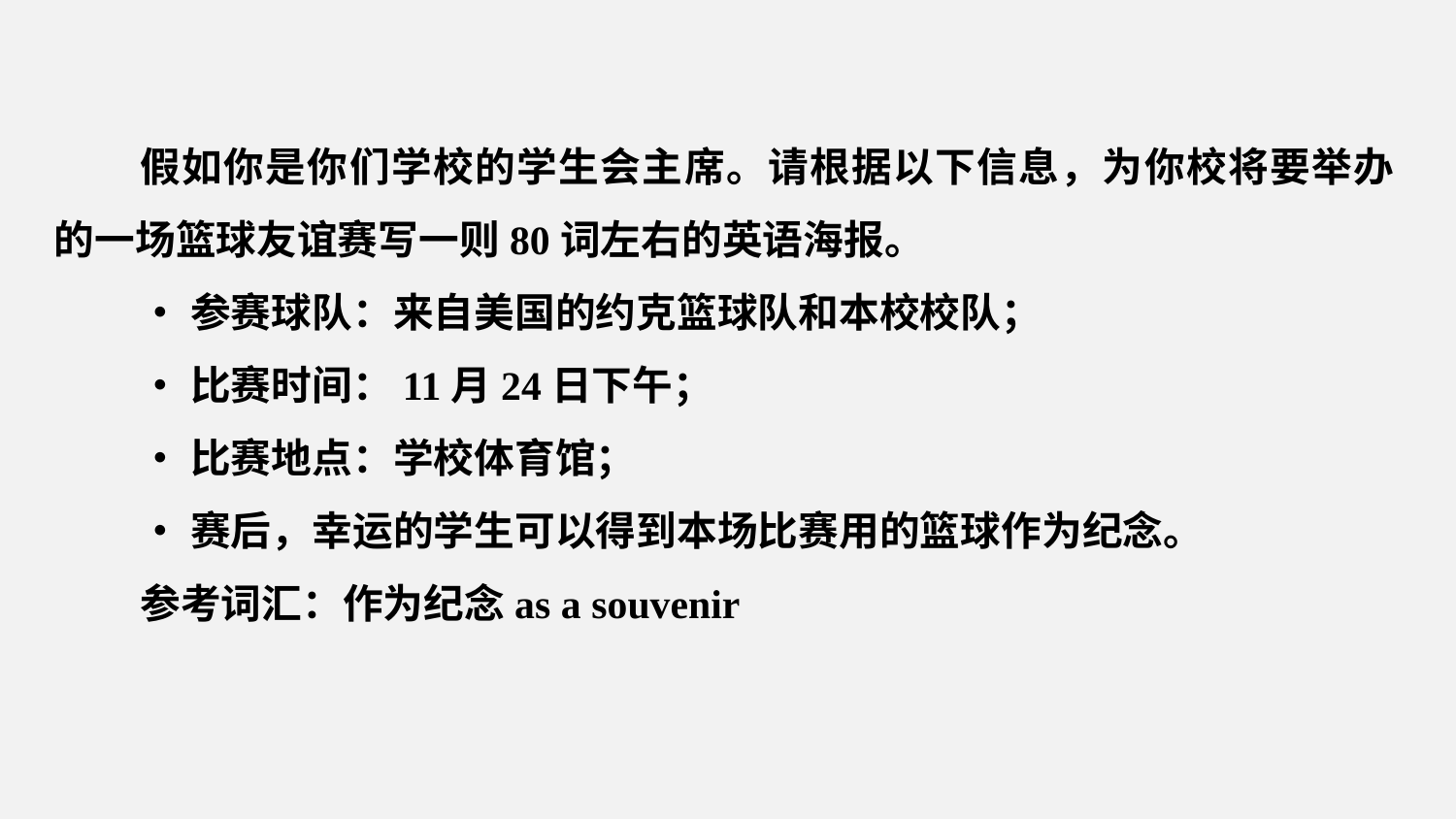

假如你是你们学校的学生会主席。请根据以下信息，为你校将要举办的一场篮球友谊赛写一则80词左右的英语海报。
•参赛球队：来自美国的约克篮球队和本校校队；
•比赛时间：11月24日下午；
•比赛地点：学校体育馆；
•赛后，幸运的学生可以得到本场比赛用的篮球作为纪念。
参考词汇：作为纪念as a souvenir